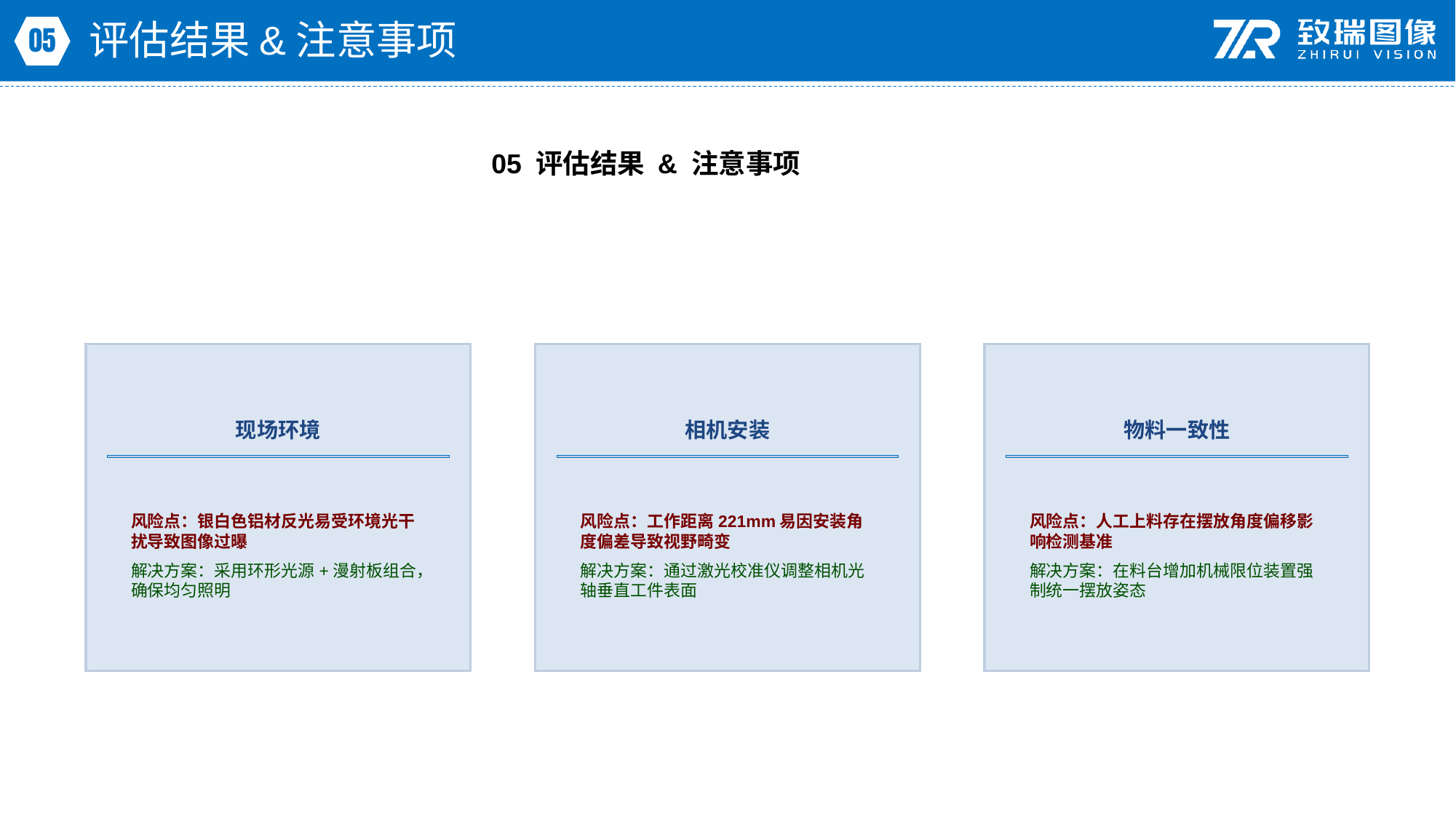

评估结果&注意事项
05

05 评估结果 & 注意事项

现场环境

相机安装

物料一致性

风险点：银白色铝材反光易受环境光干扰导致图像过曝
解决方案：采用环形光源+漫射板组合，确保均匀照明

风险点：工作距离221mm易因安装角度偏差导致视野畸变
解决方案：通过激光校准仪调整相机光轴垂直工件表面

风险点：人工上料存在摆放角度偏移影响检测基准
解决方案：在料台增加机械限位装置强制统一摆放姿态